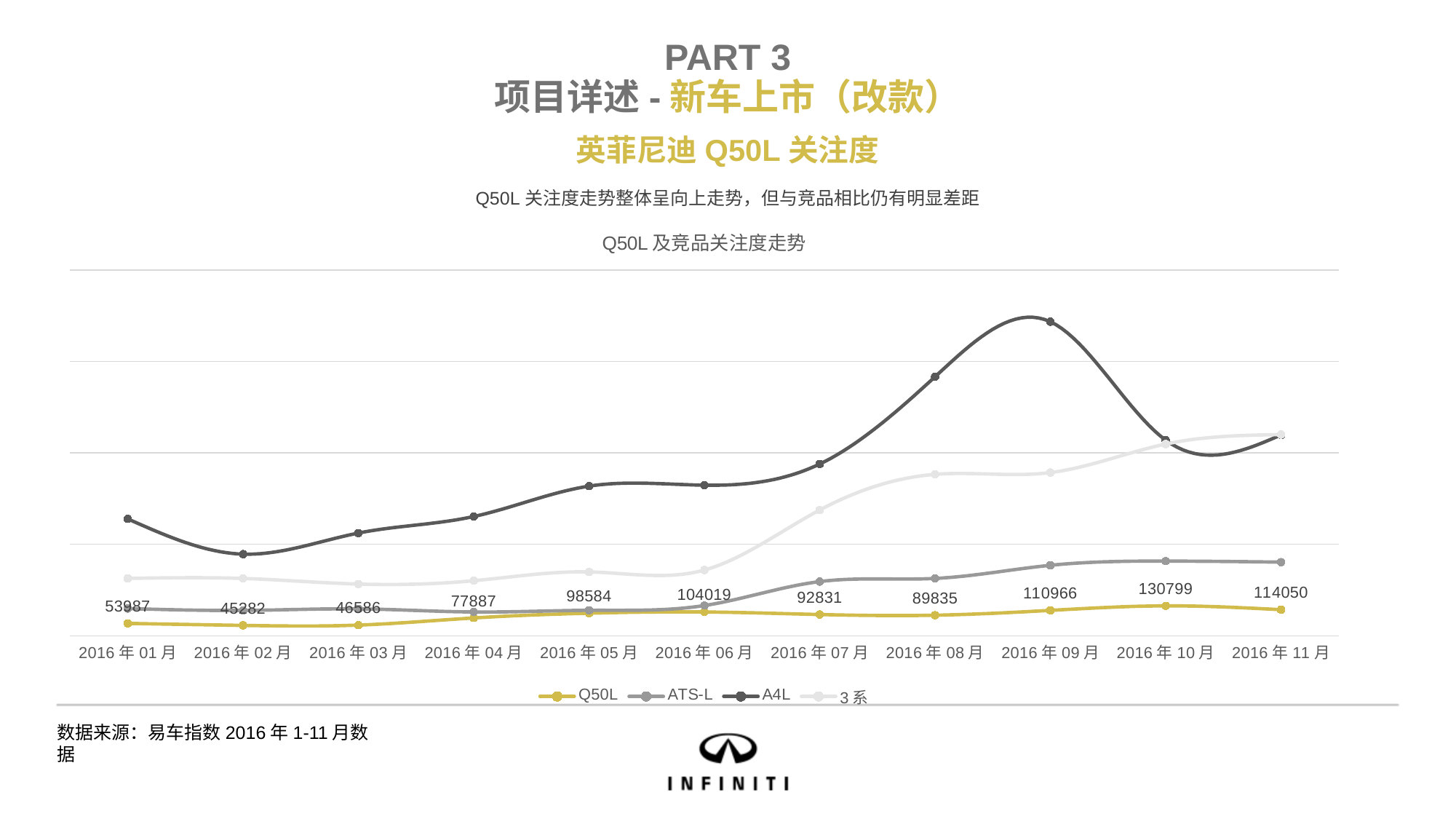

PART 3
项目详述-新车上市（改款）
英菲尼迪Q50L关注度
Q50L关注度走势整体呈向上走势，但与竞品相比仍有明显差距

### Chart: Q50L及竞品关注度走势

| Category | Q50L | ATS-L | A4L | 3系 |
|---|---|---|---|---|
| 2016年01月 | 53987.0 | 118918.0 | 511271.0 | 250966.0 |
| 2016年02月 | 45282.0 | 110840.0 | 357044.0 | 250673.0 |
| 2016年03月 | 46586.0 | 117525.0 | 449322.0 | 226174.0 |
| 2016年04月 | 77887.0 | 103967.0 | 521672.0 | 240756.0 |
| 2016年05月 | 98584.0 | 111261.0 | 654646.0 | 279352.0 |
| 2016年06月 | 104019.0 | 132176.0 | 658814.0 | 287477.0 |
| 2016年07月 | 92831.0 | 236983.0 | 751354.0 | 550099.0 |
| 2016年08月 | 89835.0 | 250780.0 | 1133258.0 | 706143.0 |
| 2016年09月 | 110966.0 | 308281.0 | 1374127.0 | 713891.0 |
| 2016年10月 | 130799.0 | 326651.0 | 856010.0 | 838906.0 |
| 2016年11月 | 114050.0 | 322123.0 | 878667.0 | 880369.0 |
数据来源：易车指数2016年1-11月数据